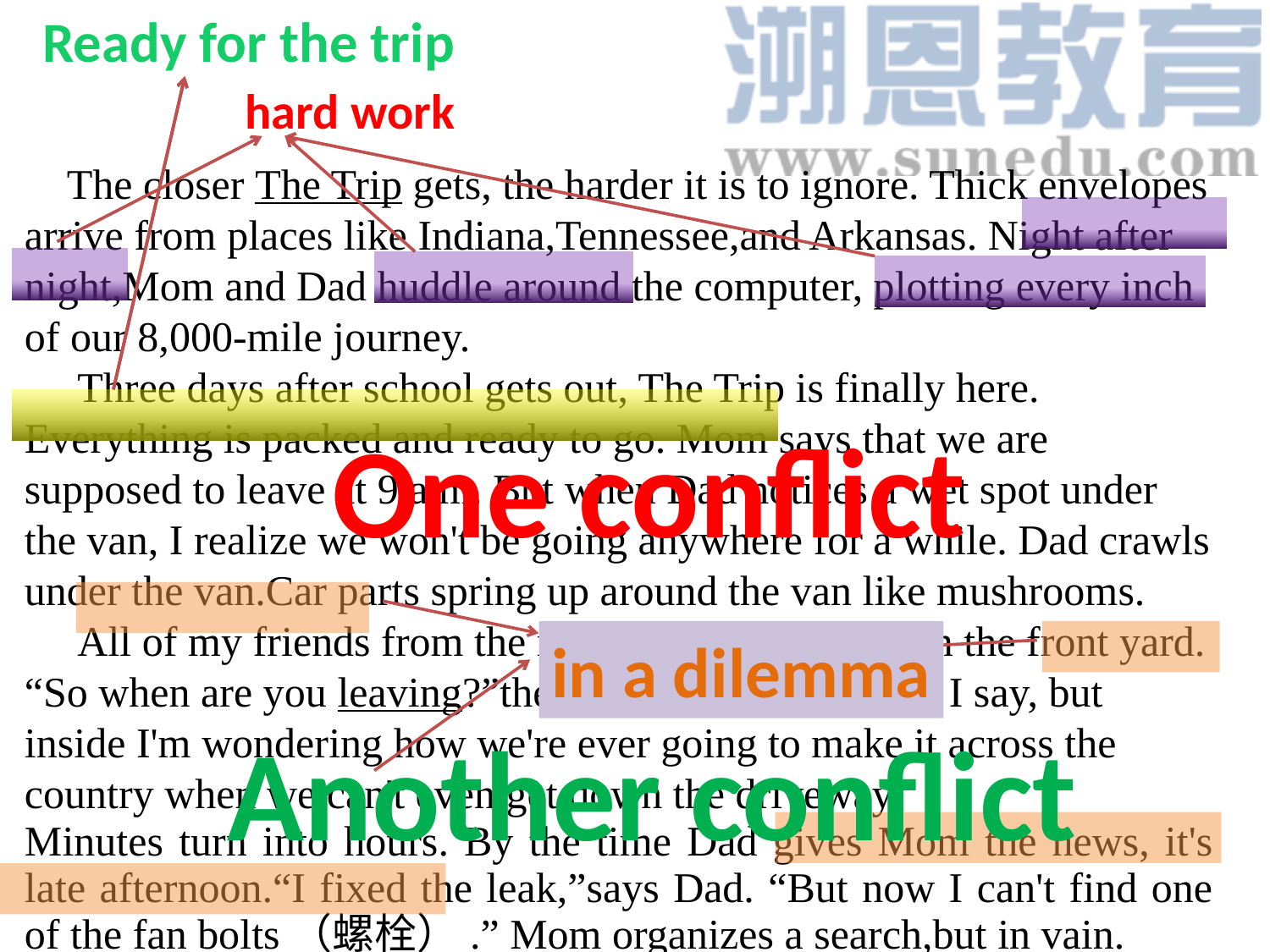

Ready for the trip
hard work
    The closer The Trip gets, the harder it is to ignore. Thick envelopes arrive from places like Indiana,Tennessee,and Arkansas. Night after night,Mom and Dad huddle around the computer, plotting every inch of our 8,000-mile journey.     Three days after school gets out, The Trip is finally here. Everything is packed and ready to go. Mom says that we are supposed to leave at 9 a.m. But when Dad notices a wet spot under the van, I realize we won't be going anywhere for a while. Dad crawls under the van.Car parts spring up around the van like mushrooms.     All of my friends from the neighbourhood gather in the front yard. “So when are you leaving?”they ask. “Anytime now,” I say, but inside I'm wondering how we're ever going to make it across the country when we can't even get down the driveway.Minutes turn into hours. By the time Dad gives Mom the news, it's late afternoon.“I fixed the leak,”says Dad. “But now I can't find one of the fan bolts（螺栓）.” Mom organizes a search,but in vain.

One conflict

in a dilemma

Another conflict